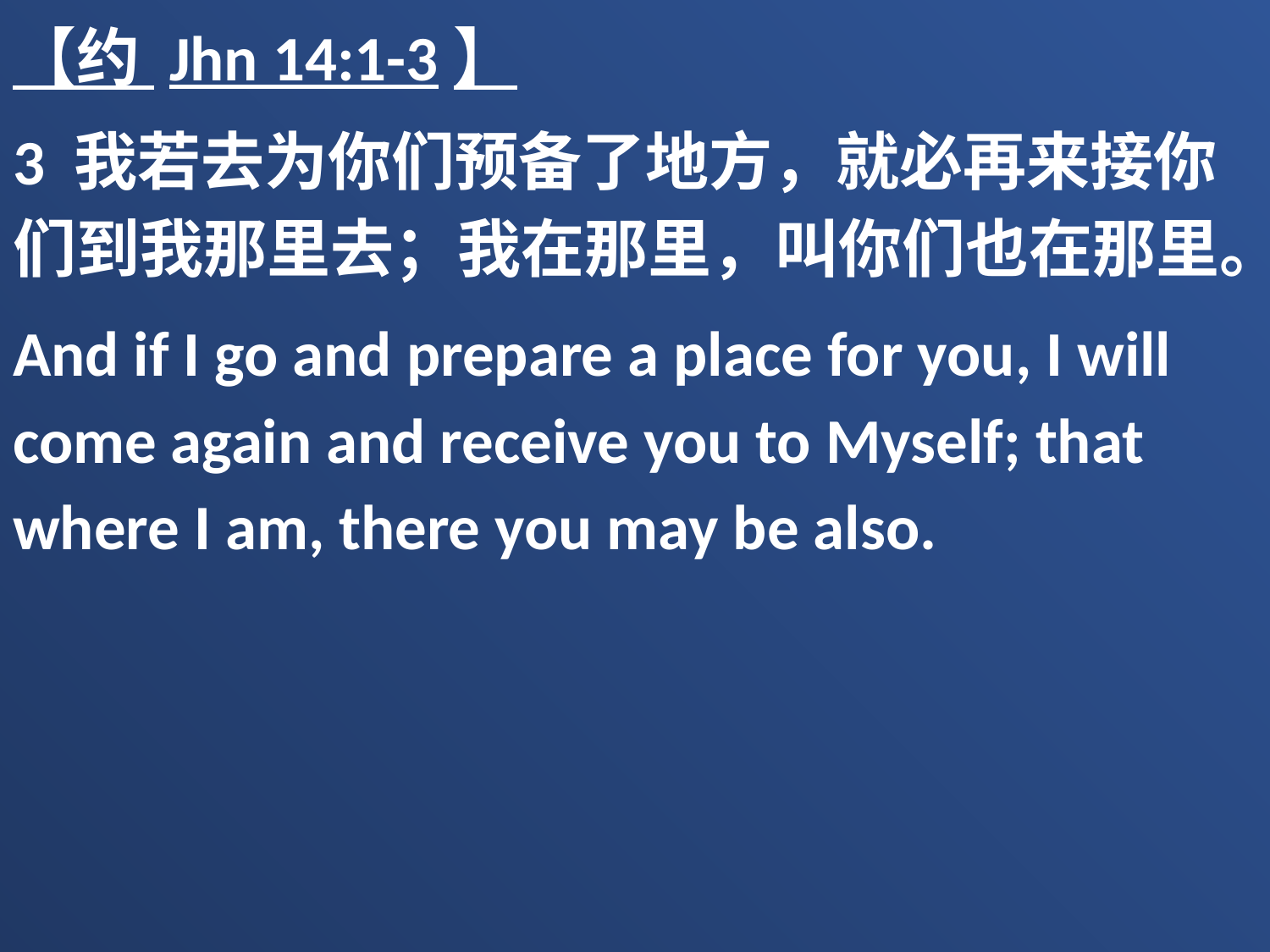

【约 Jhn 14:1-3】
3 我若去为你们预备了地方，就必再来接你们到我那里去；我在那里，叫你们也在那里。
And if I go and prepare a place for you, I will come again and receive you to Myself; that where I am, there you may be also.